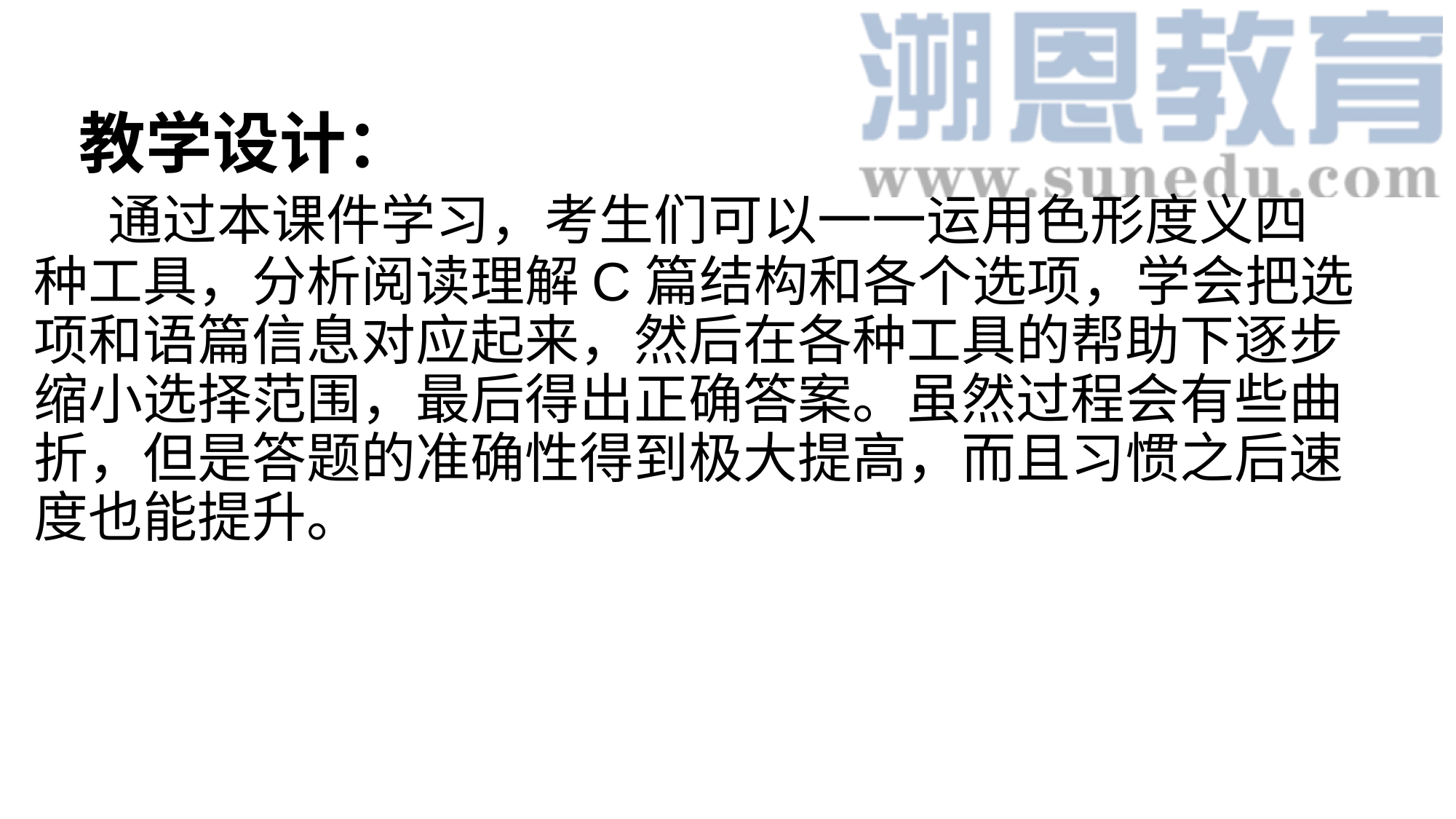

# 教学设计： 通过本课件学习，考生们可以一一运用色形度义四  种工具，分析阅读理解C篇结构和各个选项，学会把选项和语篇信息对应起来，然后在各种工具的帮助下逐步缩小选择范围，最后得出正确答案。虽然过程会有些曲折，但是答题的准确性得到极大提高，而且习惯之后速度也能提升。